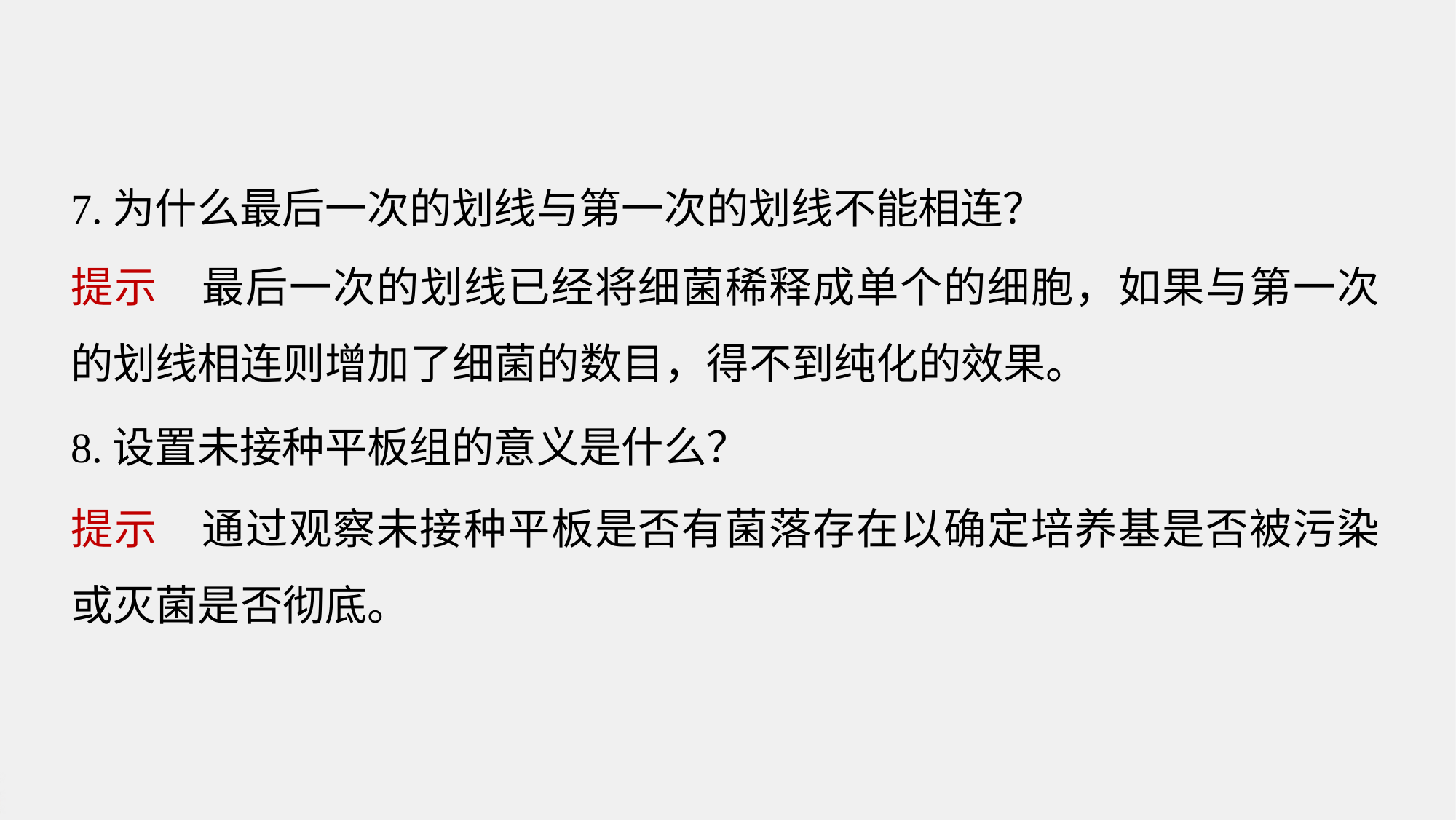

7.为什么最后一次的划线与第一次的划线不能相连？
提示　最后一次的划线已经将细菌稀释成单个的细胞，如果与第一次的划线相连则增加了细菌的数目，得不到纯化的效果。
8.设置未接种平板组的意义是什么？
提示　通过观察未接种平板是否有菌落存在以确定培养基是否被污染或灭菌是否彻底。